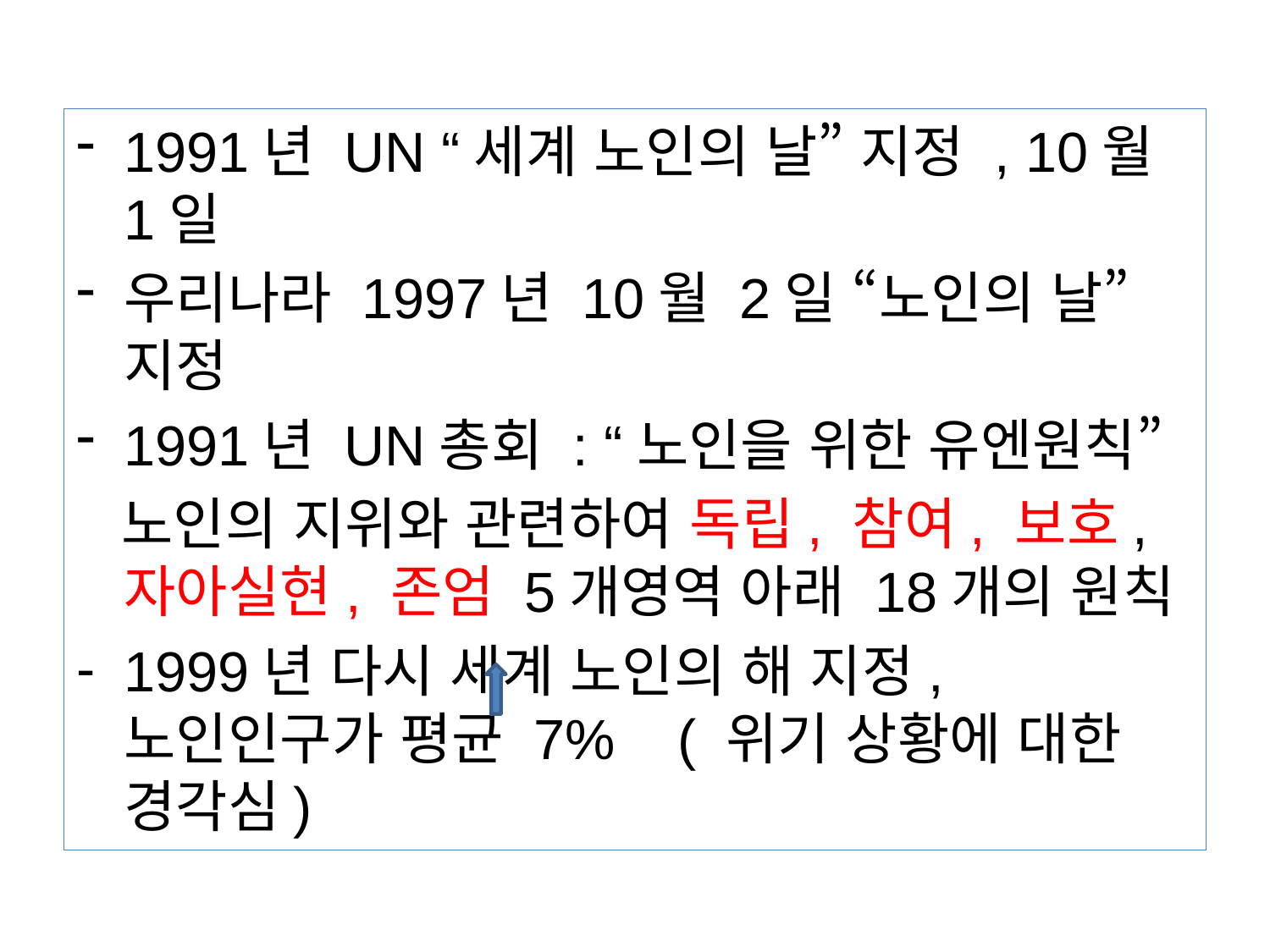

1991년 UN “세계 노인의 날” 지정 , 10월 1일
우리나라 1997년 10월 2일 “노인의 날” 지정
1991년 UN총회 : “노인을 위한 유엔원칙”
  노인의 지위와 관련하여 독립, 참여, 보호, 자아실현, 존엄 5개영역 아래 18개의 원칙
1999년 다시 세계 노인의 해 지정, 노인인구가 평균 7%    ( 위기 상황에 대한 경각심)